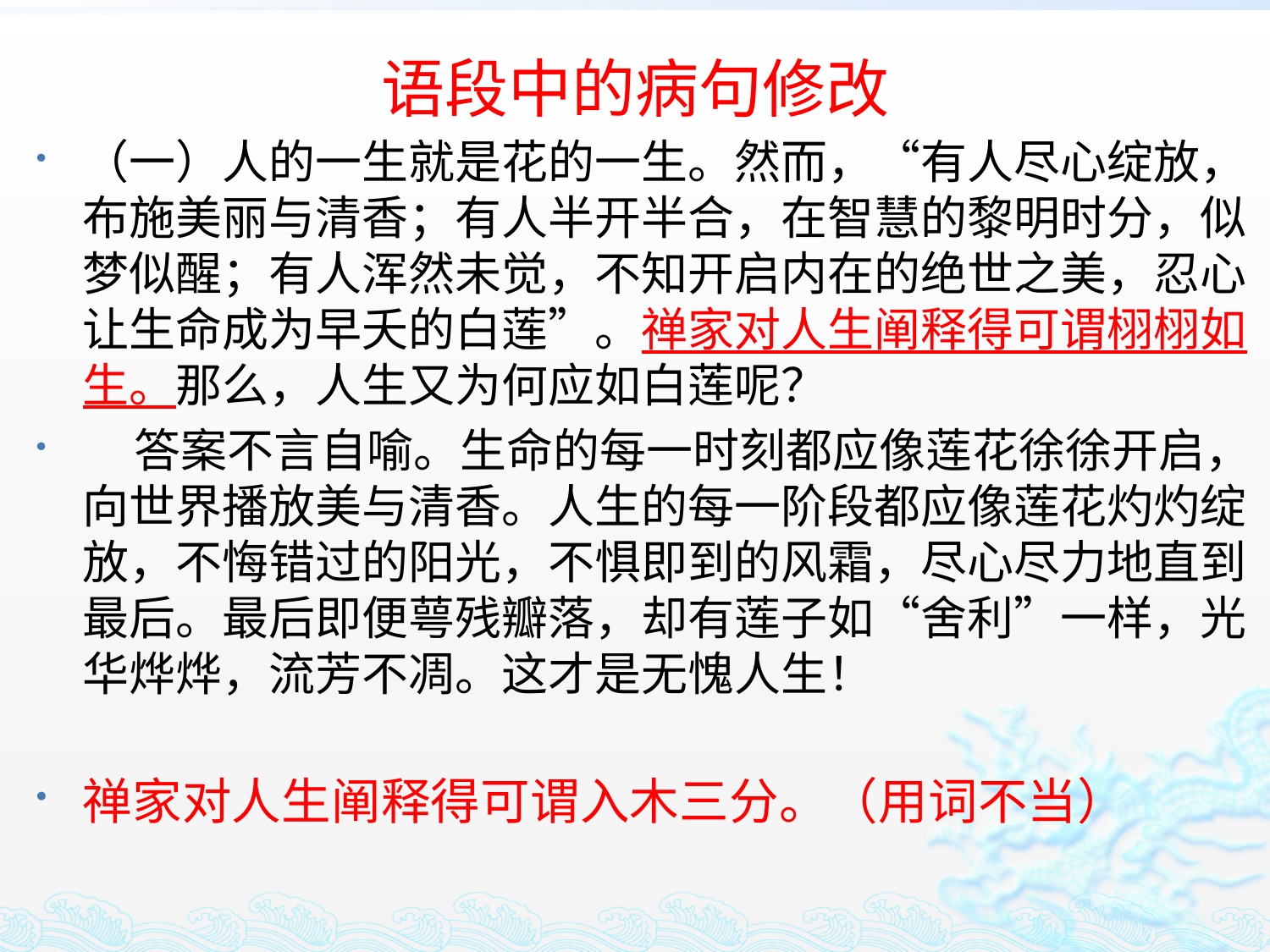

# 语段中的病句修改
（一）人的一生就是花的一生。然而，“有人尽心绽放，布施美丽与清香；有人半开半合，在智慧的黎明时分，似梦似醒；有人浑然未觉，不知开启内在的绝世之美，忍心让生命成为早夭的白莲”。禅家对人生阐释得可谓栩栩如生。那么，人生又为何应如白莲呢？
    答案不言自喻。生命的每一时刻都应像莲花徐徐开启，向世界播放美与清香。人生的每一阶段都应像莲花灼灼绽放，不悔错过的阳光，不惧即到的风霜，尽心尽力地直到最后。最后即便萼残瓣落，却有莲子如“舍利”一样，光华烨烨，流芳不凋。这才是无愧人生！
禅家对人生阐释得可谓入木三分。（用词不当）